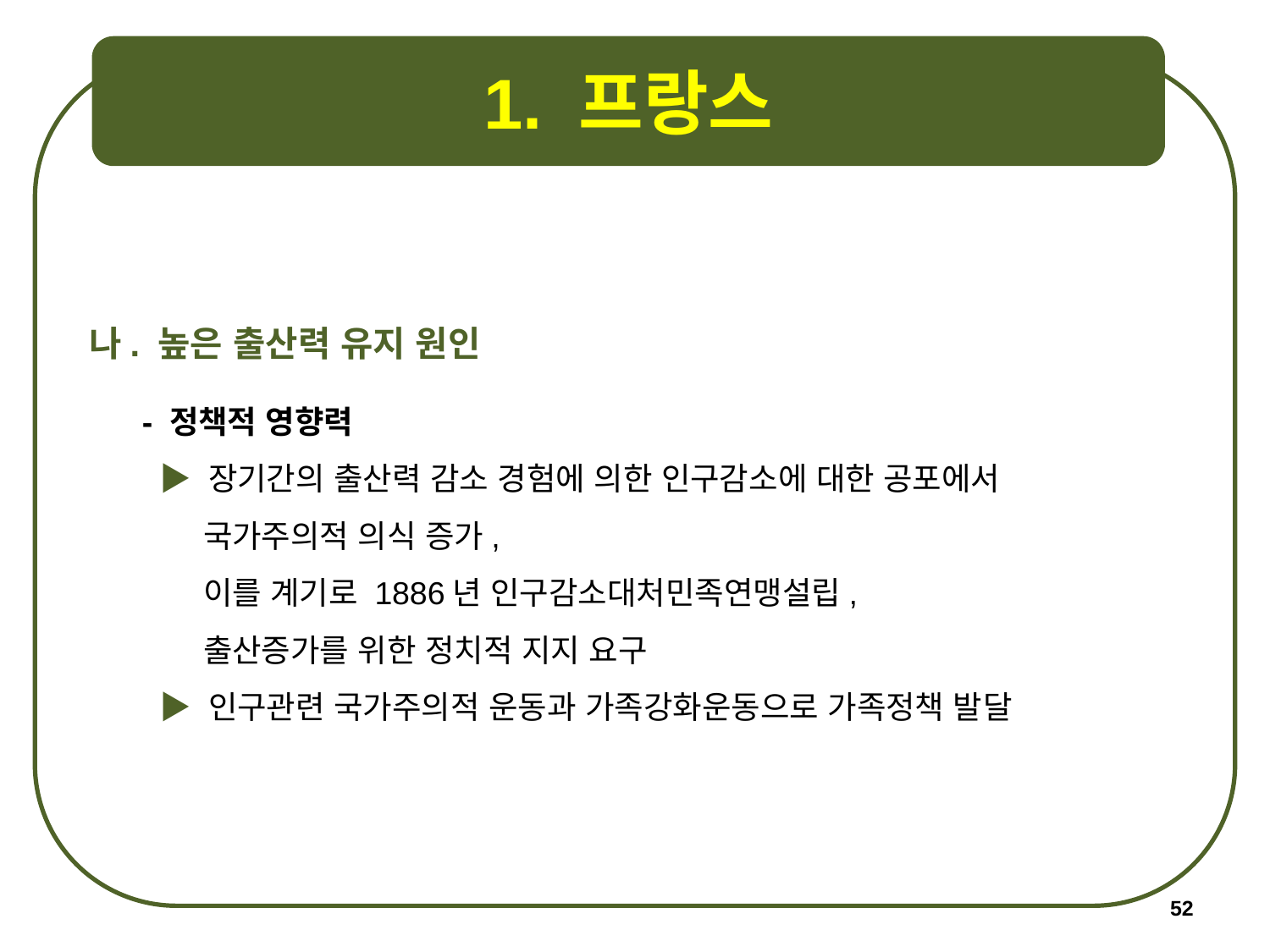

1. 프랑스
나. 높은 출산력 유지 원인
      - 정책적 영향력
        ▶ 장기간의 출산력 감소 경험에 의한 인구감소에 대한 공포에서
            국가주의적 의식 증가,
            이를 계기로 1886년 인구감소대처민족연맹설립,
            출산증가를 위한 정치적 지지 요구
        ▶ 인구관련 국가주의적 운동과 가족강화운동으로 가족정책 발달
52